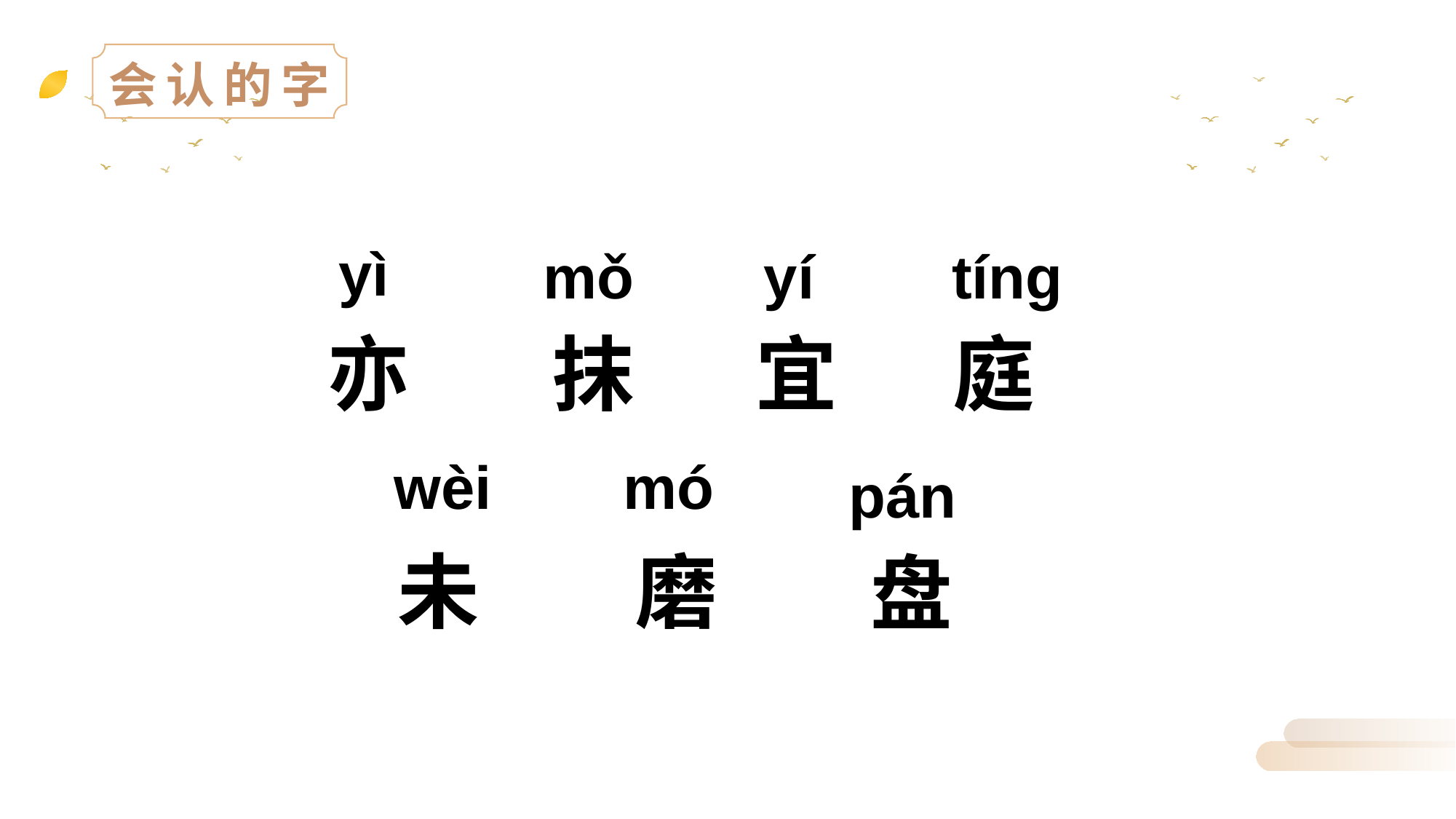

会认的字
 yì
mǒ
yí
tíng
亦
抹
宜
庭
wèi
mó
pán
未
磨
盘